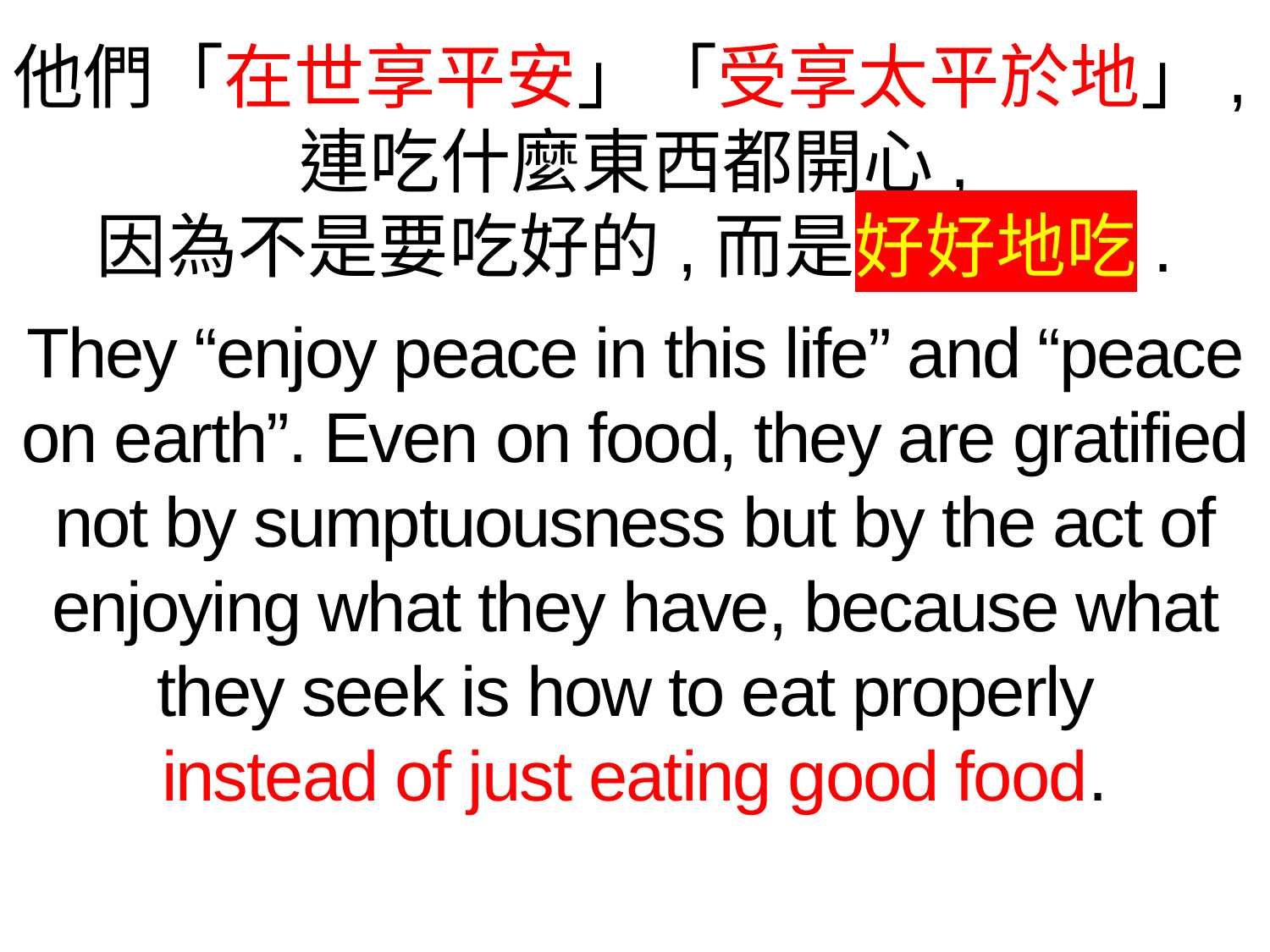

他們「在世享平安」「受享太平於地」,連吃什麼東西都開心,
因為不是要吃好的,而是好好地吃.
They “enjoy peace in this life” and “peace on earth”. Even on food, they are gratified not by sumptuousness but by the act of enjoying what they have, because what they seek is how to eat properly
instead of just eating good food.